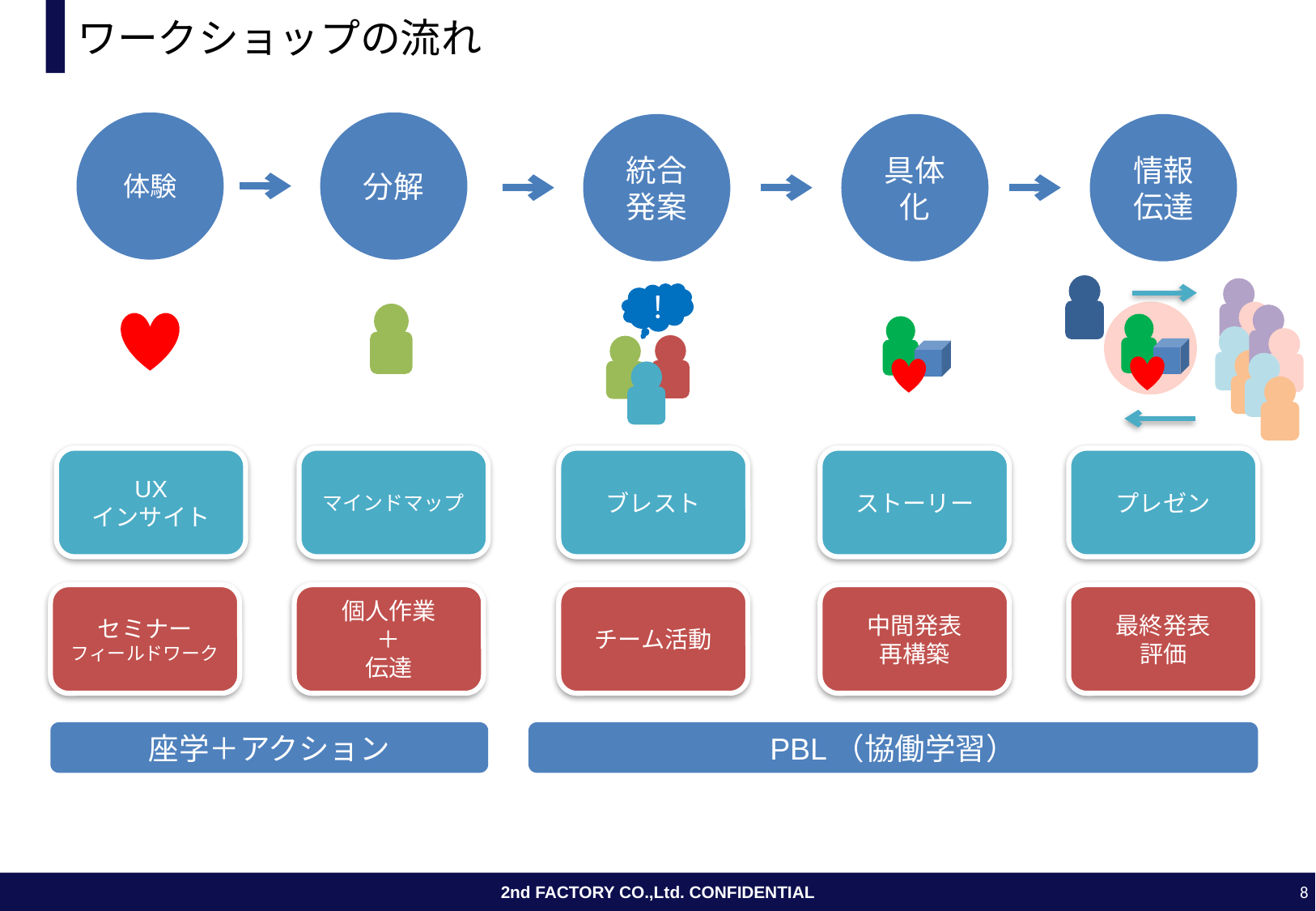

# ワークショップの流れ
分解
体験
統合発案
具体化
情報
伝達

！

ストーリー
UX
インサイト
マインドマップ
ブレスト
プレゼン
個人作業
＋
伝達
チーム活動
セミナー
フィールドワーク
中間発表
再構築
最終発表
評価
座学＋アクション
PBL（協働学習）